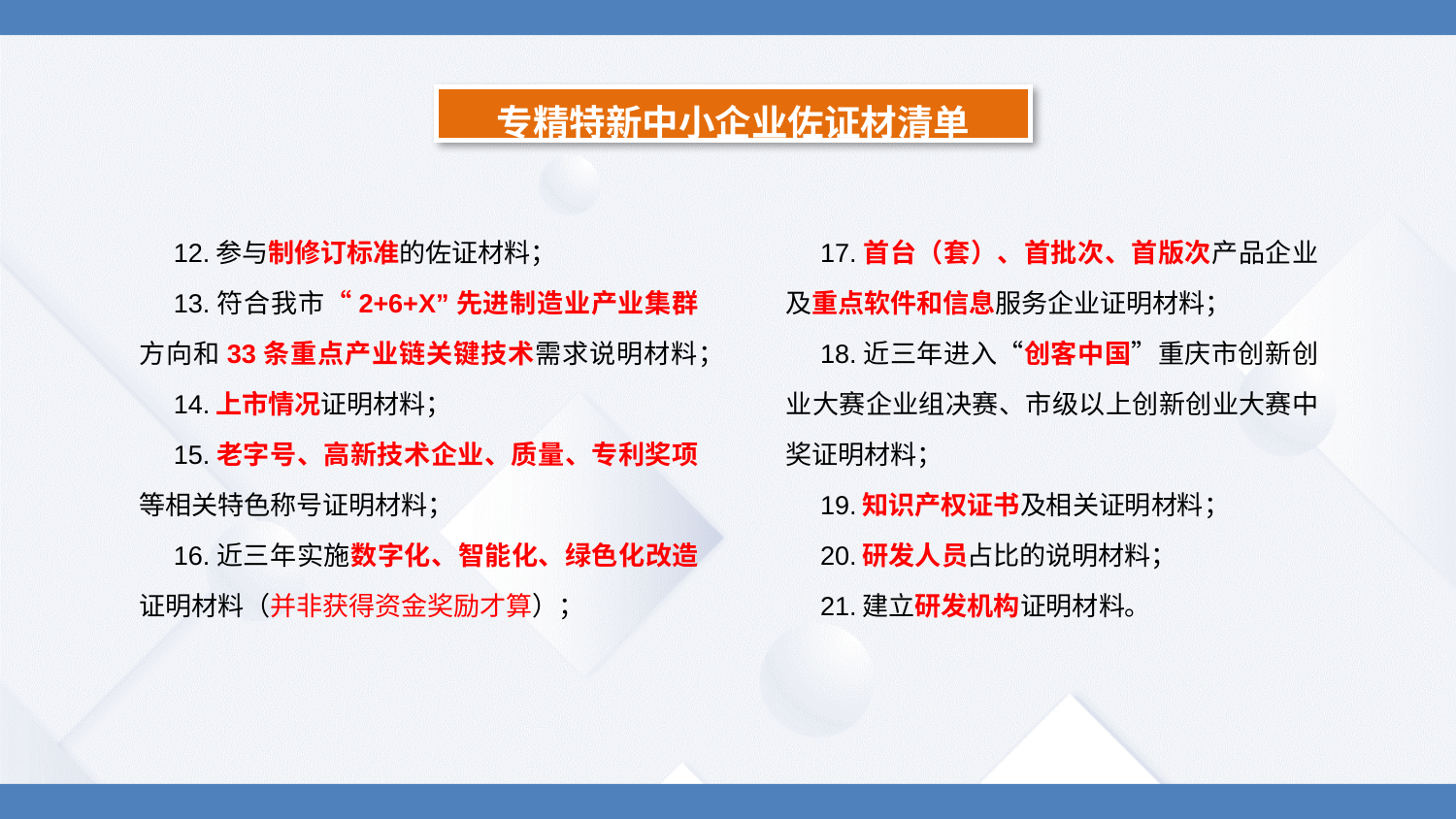

专精特新中小企业佐证材清单

12.参与制修订标准的佐证材料；
13.符合我市“2+6+X”先进制造业产业集群方向和33条重点产业链关键技术需求说明材料；
14.上市情况证明材料；
15.老字号、高新技术企业、质量、专利奖项等相关特色称号证明材料；
16.近三年实施数字化、智能化、绿色化改造证明材料（并非获得资金奖励才算）；
17.首台（套）、首批次、首版次产品企业及重点软件和信息服务企业证明材料；
18.近三年进入“创客中国”重庆市创新创业大赛企业组决赛、市级以上创新创业大赛中奖证明材料；
19.知识产权证书及相关证明材料；
20.研发人员占比的说明材料；
21.建立研发机构证明材料。